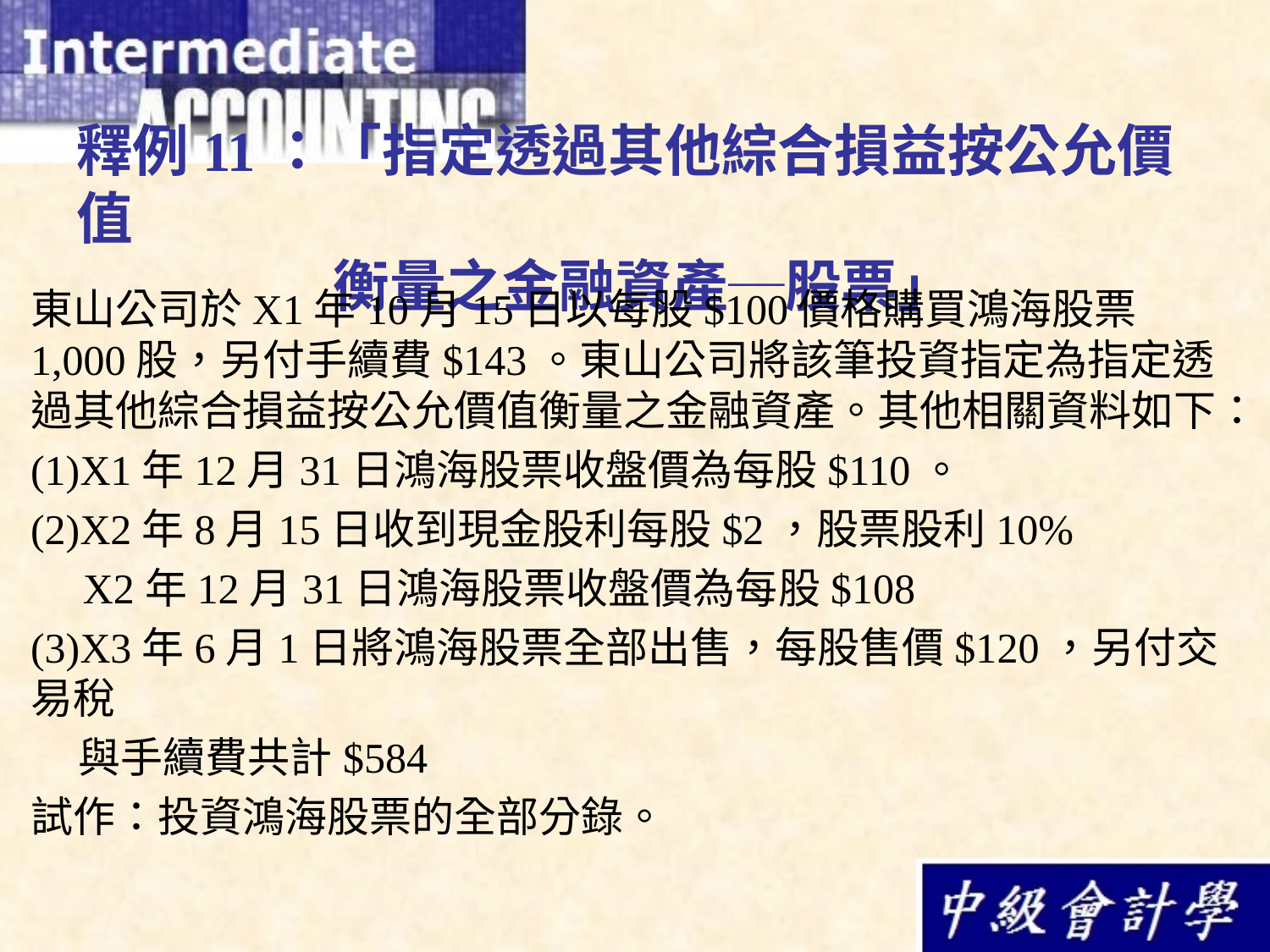

# 釋例11：「指定透過其他綜合損益按公允價值 衡量之金融資產─股票」
東山公司於X1年10月15日以每股$100價格購買鴻海股票1,000股，另付手續費$143。東山公司將該筆投資指定為指定透過其他綜合損益按公允價值衡量之金融資產。其他相關資料如下：
(1)X1年12月31日鴻海股票收盤價為每股$110。
(2)X2年8月15日收到現金股利每股$2，股票股利10%
　X2年12月31日鴻海股票收盤價為每股$108
(3)X3年6月1日將鴻海股票全部出售，每股售價$120，另付交易稅
    與手續費共計$584
試作：投資鴻海股票的全部分錄。